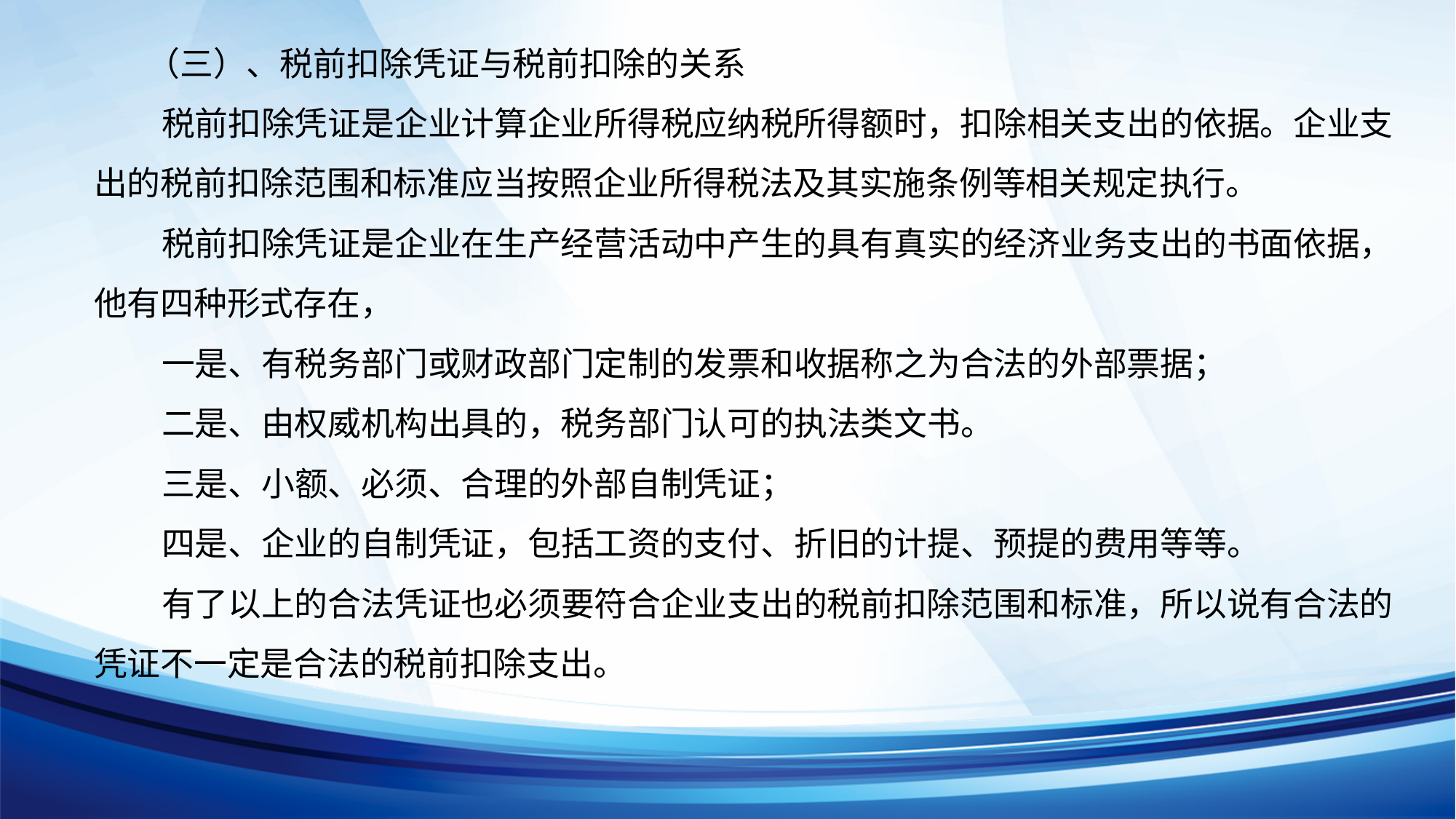

（三）、税前扣除凭证与税前扣除的关系
        税前扣除凭证是企业计算企业所得税应纳税所得额时，扣除相关支出的依据。企业支出的税前扣除范围和标准应当按照企业所得税法及其实施条例等相关规定执行。
        税前扣除凭证是企业在生产经营活动中产生的具有真实的经济业务支出的书面依据，他有四种形式存在，
        一是、有税务部门或财政部门定制的发票和收据称之为合法的外部票据；
        二是、由权威机构出具的，税务部门认可的执法类文书。
        三是、小额、必须、合理的外部自制凭证；
        四是、企业的自制凭证，包括工资的支付、折旧的计提、预提的费用等等。
        有了以上的合法凭证也必须要符合企业支出的税前扣除范围和标准，所以说有合法的凭证不一定是合法的税前扣除支出。